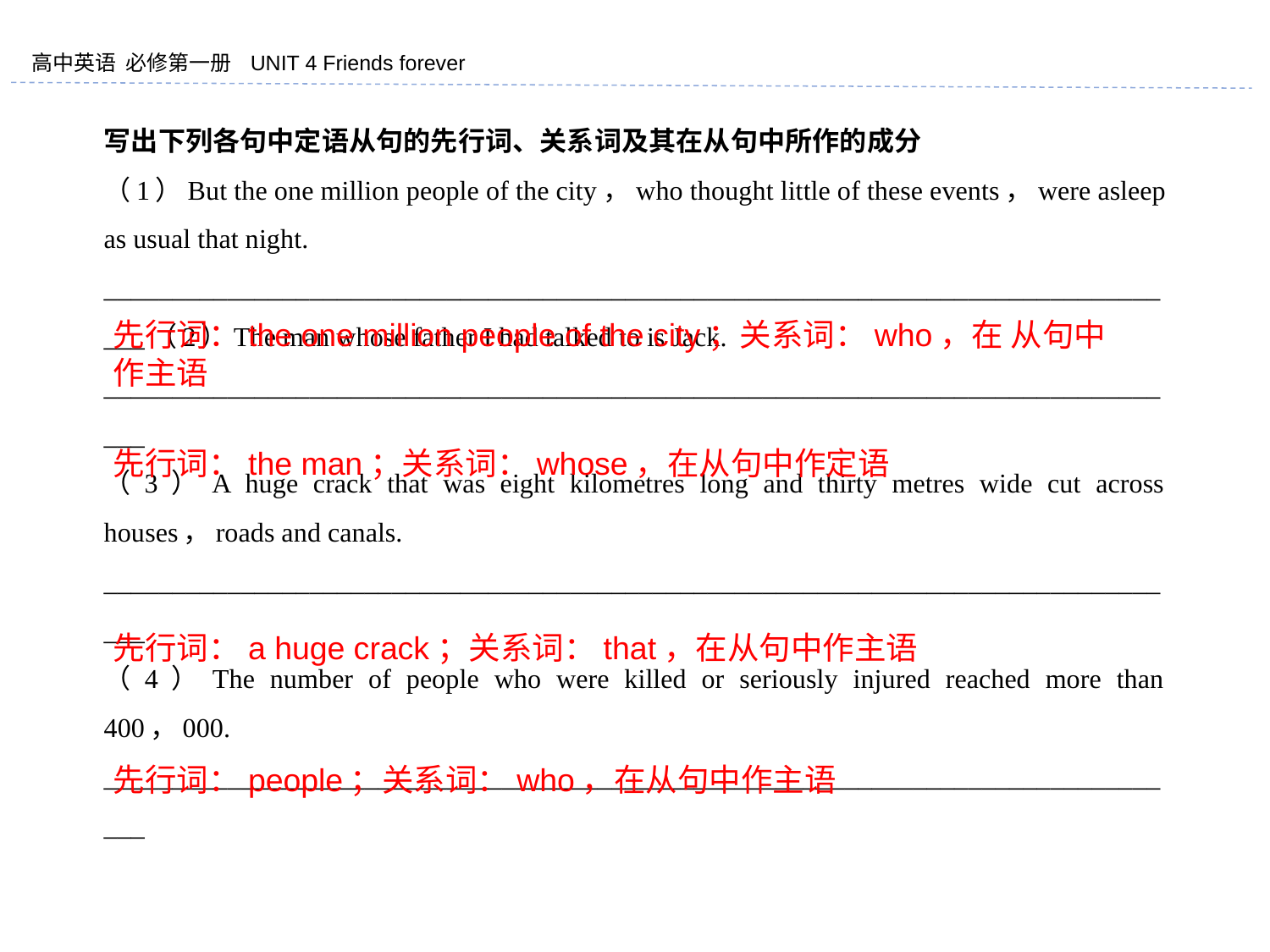

写出下列各句中定语从句的先行词、关系词及其在从句中所作的成分
（1）But the one million people of the city，who thought little of these events，were asleep as usual that night.
________________________________________________________________________________（2）The man whose father I had talked to is Jack.
________________________________________________________________________________
（3）A huge crack that was eight kilometres long and thirty metres wide cut across houses，roads and canals.
________________________________________________________________________________
（4）The number of people who were killed or seriously injured reached more than 400，000.
________________________________________________________________________________

先行词：the one million people of the city；关系词：who，在 从句中作主语
先行词：the man；关系词：whose，在从句中作定语
先行词：a huge crack；关系词：that，在从句中作主语
先行词：people；关系词：who，在从句中作主语